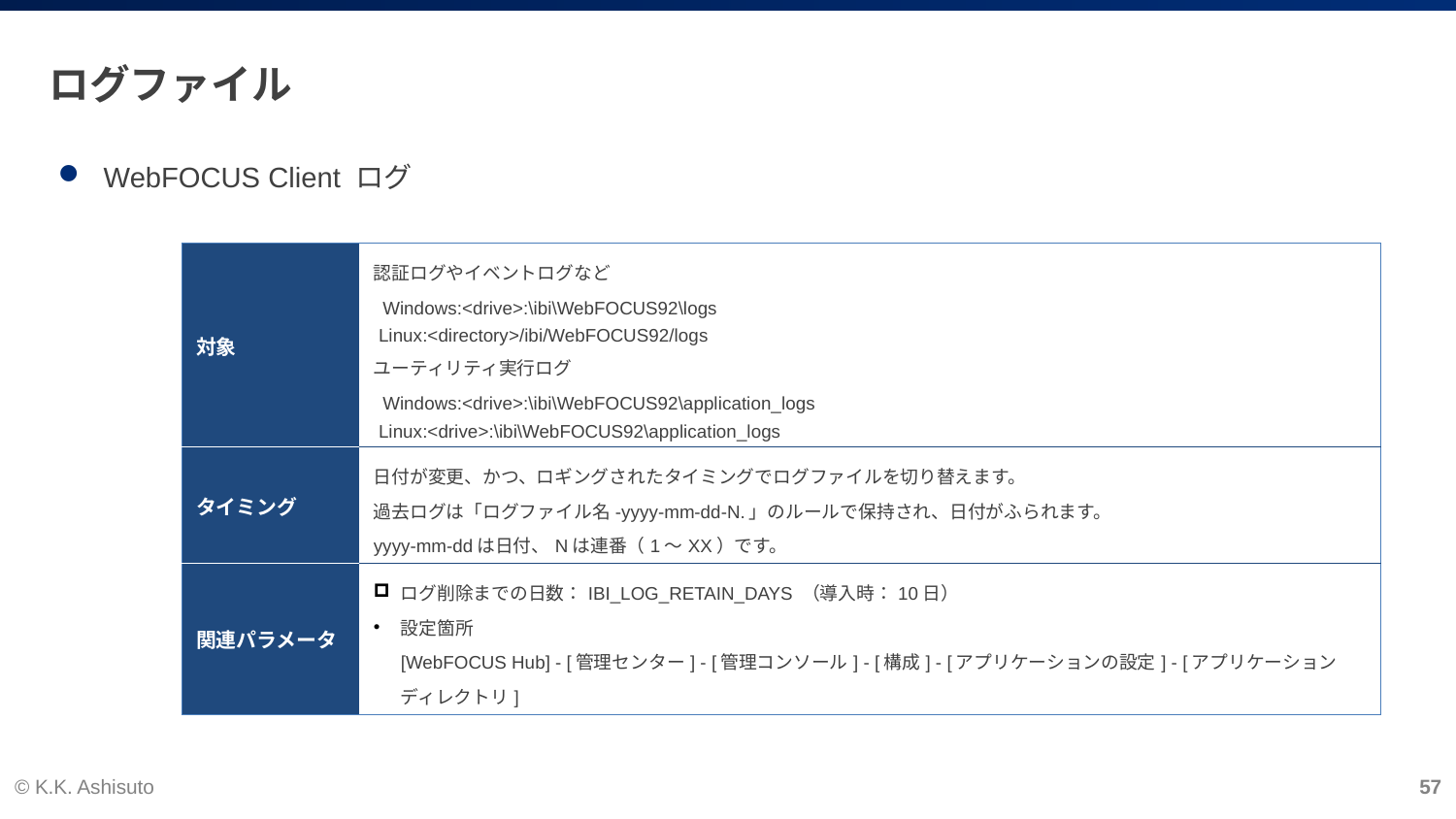

# ログファイル
WebFOCUS Client ログ
| 対象 | 認証ログやイベントログなど　 Windows:<drive>:\ibi\WebFOCUS92\logs Linux:<directory>/ibi/WebFOCUS92/logs ユーティリティ実行ログ Windows:<drive>:\ibi\WebFOCUS92\application\_logs Linux:<drive>:\ibi\WebFOCUS92\application\_logs |
| --- | --- |
| タイミング | 日付が変更、かつ、ロギングされたタイミングでログファイルを切り替えます。 過去ログは「ログファイル名-yyyy-mm-dd-N.」のルールで保持され、日付がふられます。 yyyy-mm-ddは日付、Nは連番（1～XX）です。 |
| 関連パラメータ | ログ削除までの日数：IBI\_LOG\_RETAIN\_DAYS （導入時：10日） 設定箇所 [WebFOCUS Hub] - [管理センター] - [管理コンソール] - [構成] - [アプリケーションの設定] - [アプリケーションディレクトリ] |
© K.K. Ashisuto
57